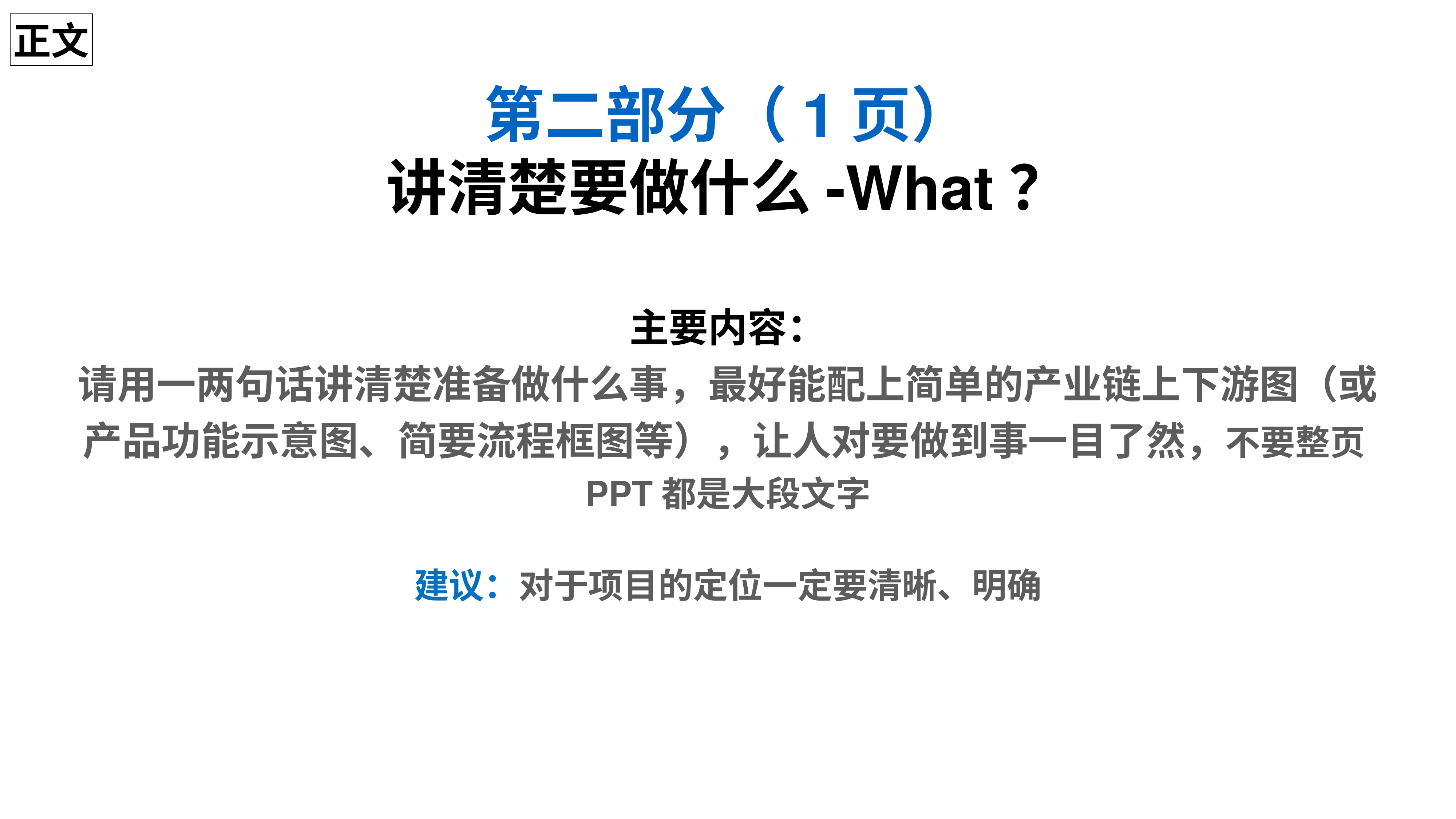

正文
第二部分（1页）
讲清楚要做什么-What？
主要内容：
请用一两句话讲清楚准备做什么事，最好能配上简单的产业链上下游图（或产品功能示意图、简要流程框图等），让人对要做到事一目了然，不要整页PPT都是大段文字
建议：对于项目的定位一定要清晰、明确